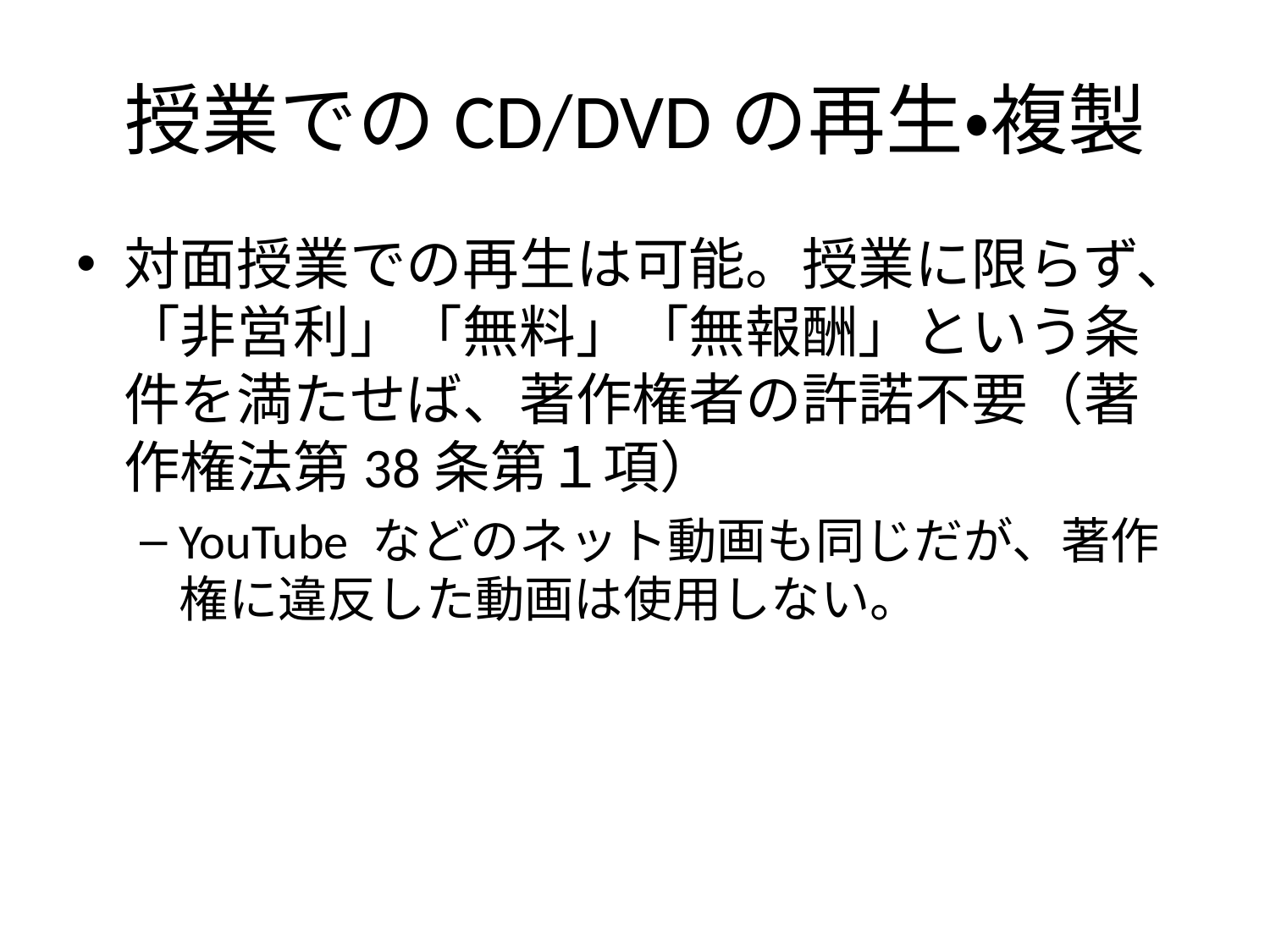

# 授業でのCD/DVDの再生・複製
対面授業での再生は可能。授業に限らず、「非営利」「無料」「無報酬」という条件を満たせば、著作権者の許諾不要（著作権法第38条第１項）
YouTube などのネット動画も同じだが、著作権に違反した動画は使用しない。